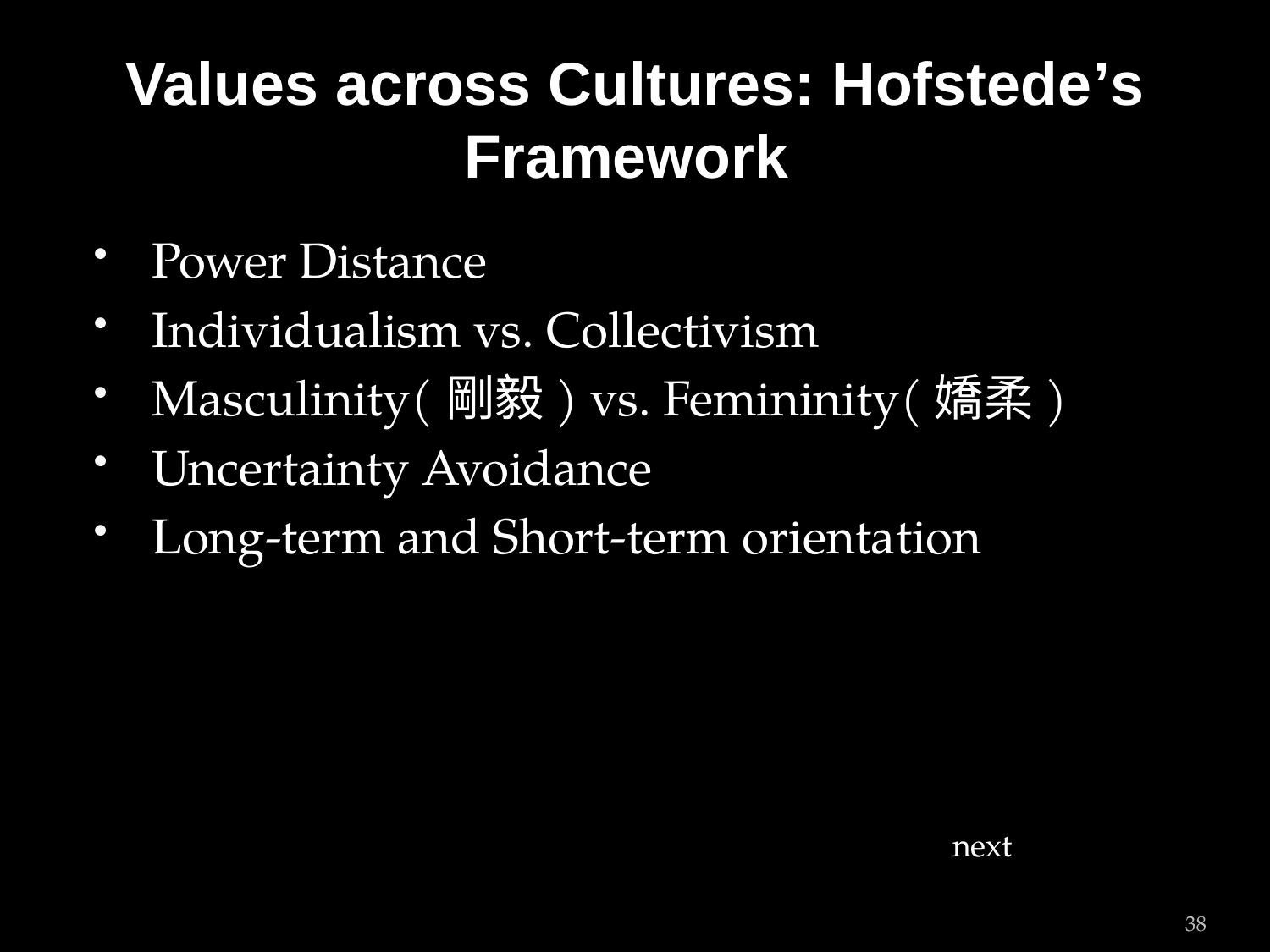

# Values across Cultures: Hofstede’s Framework
Power Distance
Individualism vs. Collectivism
Masculinity(剛毅) vs. Femininity(嬌柔)
Uncertainty Avoidance
Long-term and Short-term orientation
next
38